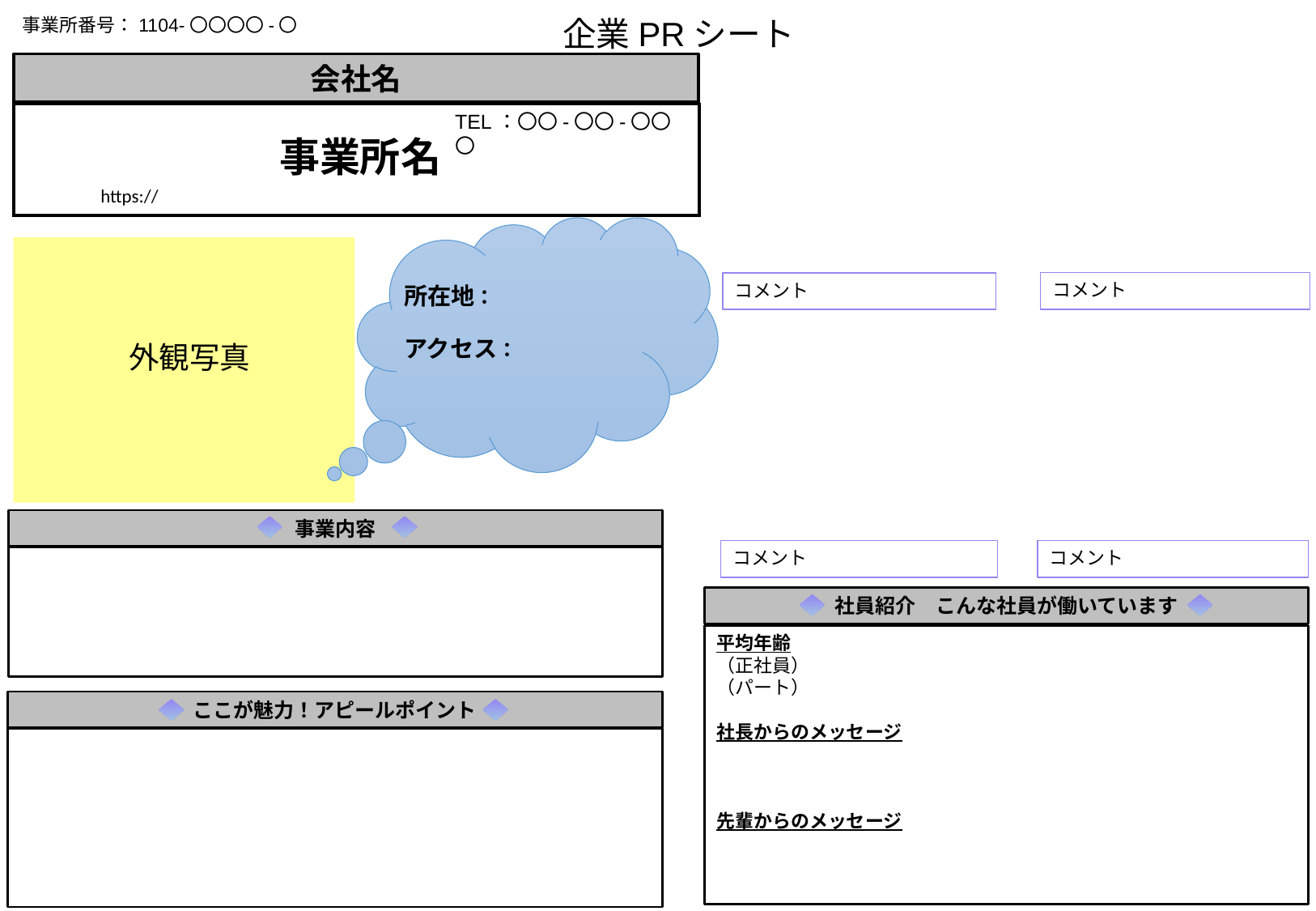

企業PRシート
事業所番号：1104-〇〇〇〇-〇
TEL：〇〇-〇〇-〇〇〇

事業所名

https://

会社名

所在地：
アクセス：

コメント
コメント

外観写真
事業内容

コメント
コメント
社員紹介　こんな社員が働いています
平均年齢
（正社員）
（パート）
社長からのメッセージ
先輩からのメッセージ

ここが魅力！アピールポイント